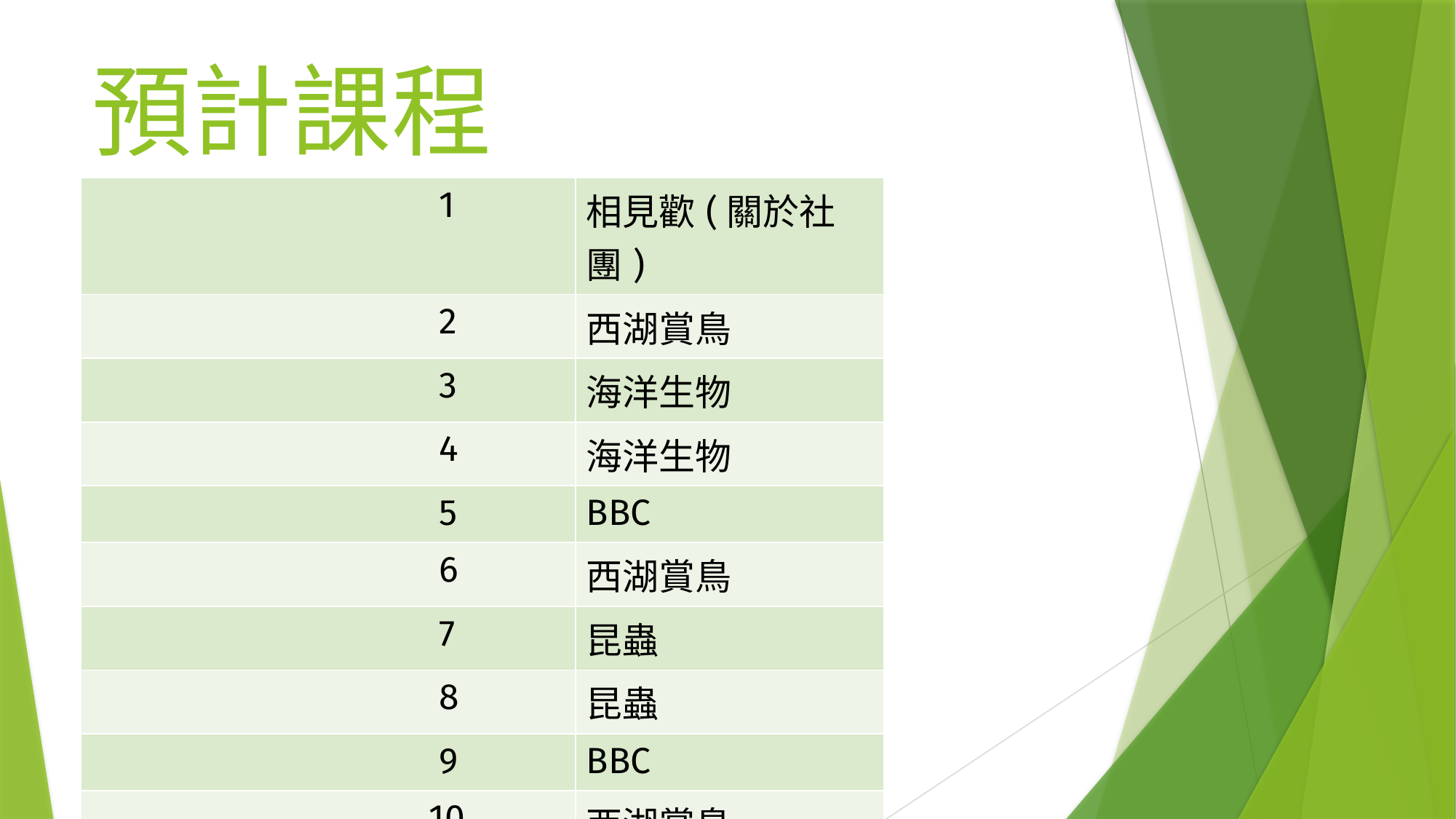

# 預計課程
| 1 | 相見歡(關於社團) |
| --- | --- |
| 2 | 西湖賞鳥 |
| 3 | 海洋生物 |
| 4 | 海洋生物 |
| 5 | BBC |
| 6 | 西湖賞鳥 |
| 7 | 昆蟲 |
| 8 | 昆蟲 |
| 9 | BBC |
| 10 | 西湖賞鳥 |
| 11 | 同樂會 |